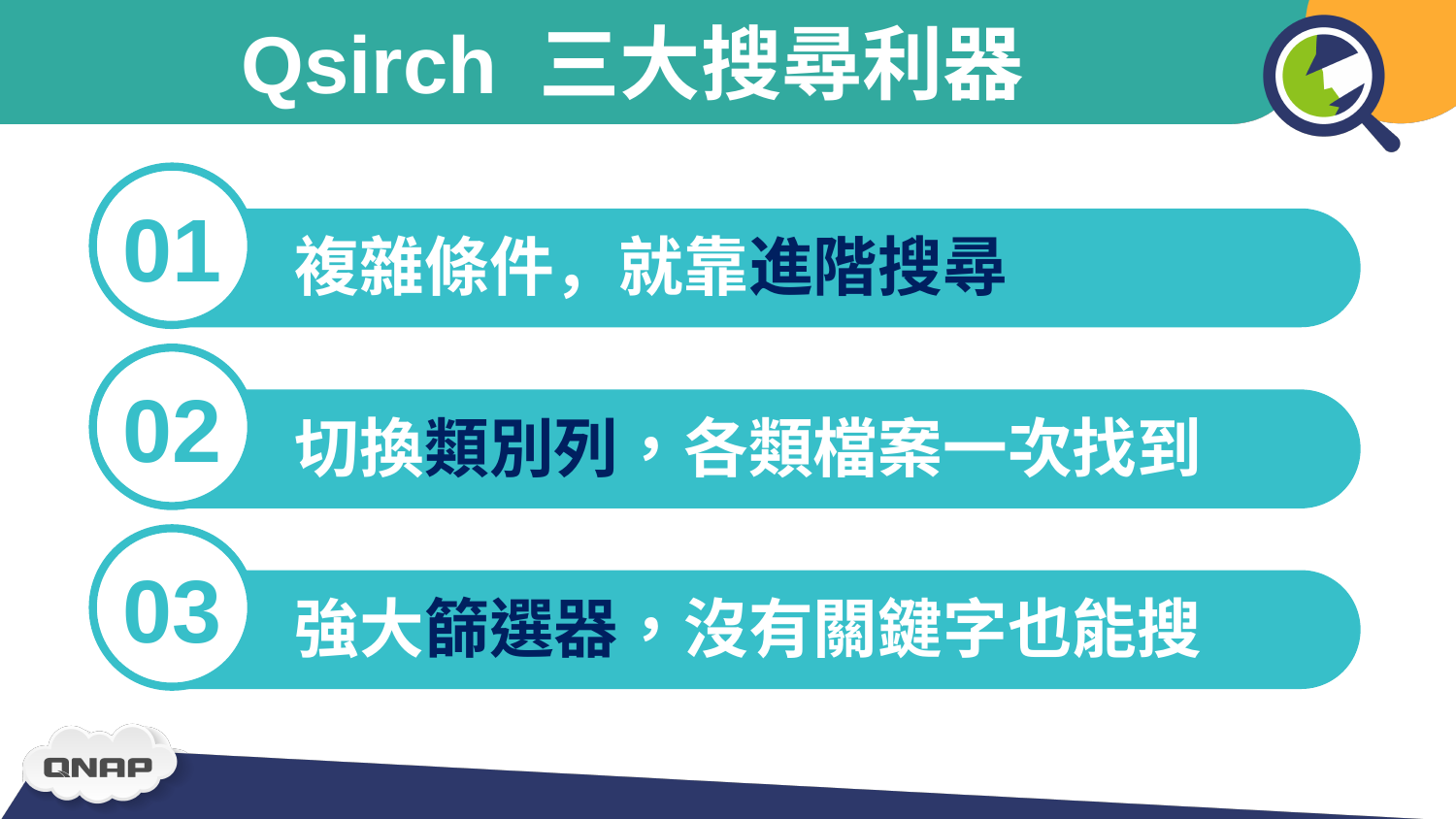

# Qsirch 三大搜尋利器

01
複雜條件，就靠進階搜尋

02
切換類別列，各類檔案一次找到

03
強大篩選器，沒有關鍵字也能搜